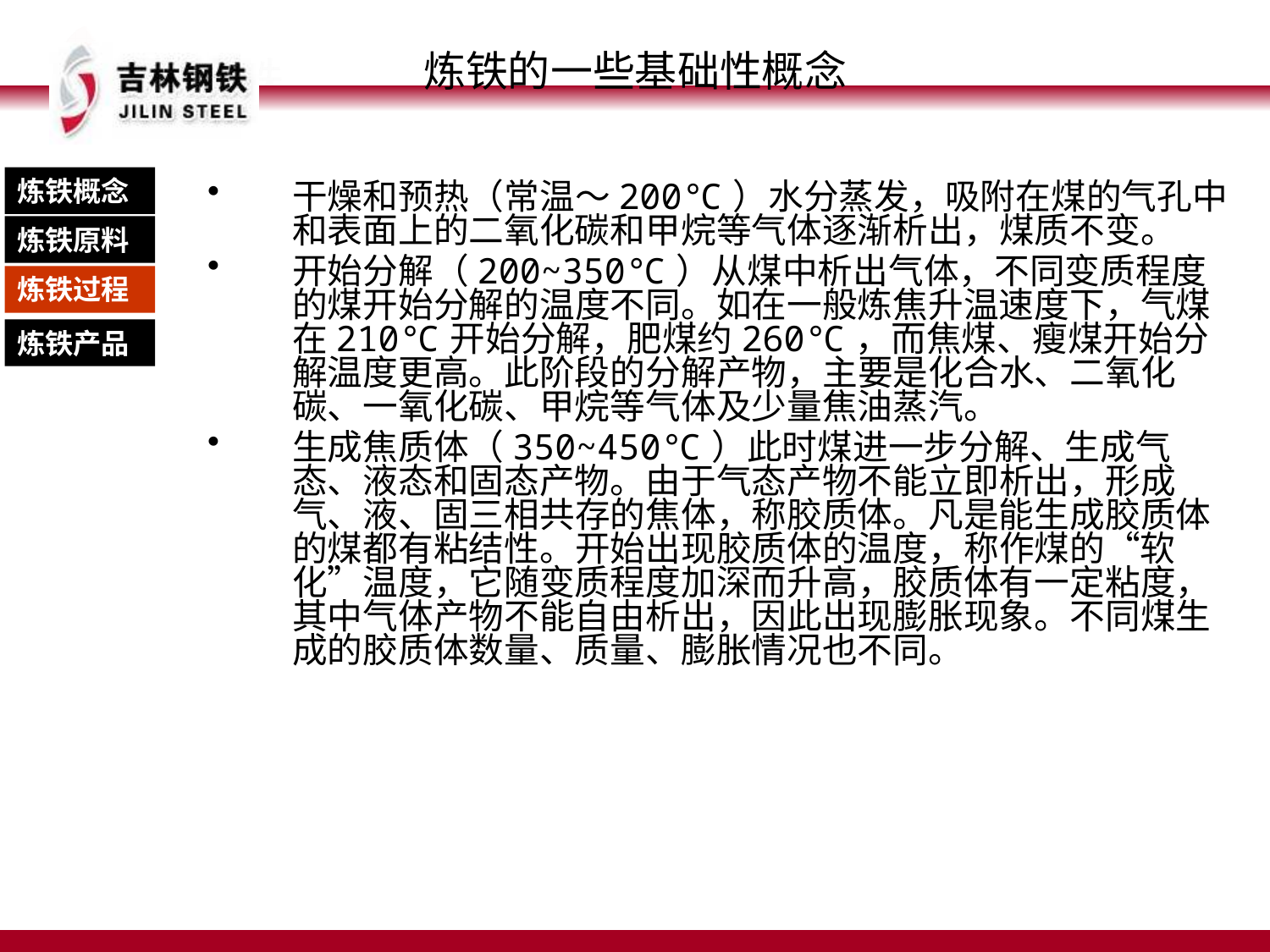

炼铁的一些基础性概念
炼铁概念
干燥和预热（常温～200℃）水分蒸发，吸附在煤的气孔中和表面上的二氧化碳和甲烷等气体逐渐析出，煤质不变。
开始分解（200~350℃）从煤中析出气体，不同变质程度的煤开始分解的温度不同。如在一般炼焦升温速度下，气煤在210℃开始分解，肥煤约260℃，而焦煤、瘦煤开始分解温度更高。此阶段的分解产物，主要是化合水、二氧化碳、一氧化碳、甲烷等气体及少量焦油蒸汽。
生成焦质体（350~450℃）此时煤进一步分解、生成气态、液态和固态产物。由于气态产物不能立即析出，形成气、液、固三相共存的焦体，称胶质体。凡是能生成胶质体的煤都有粘结性。开始出现胶质体的温度，称作煤的“软化”温度，它随变质程度加深而升高，胶质体有一定粘度，其中气体产物不能自由析出，因此出现膨胀现象。不同煤生成的胶质体数量、质量、膨胀情况也不同。
炼铁原料
炼铁过程
炼铁产品